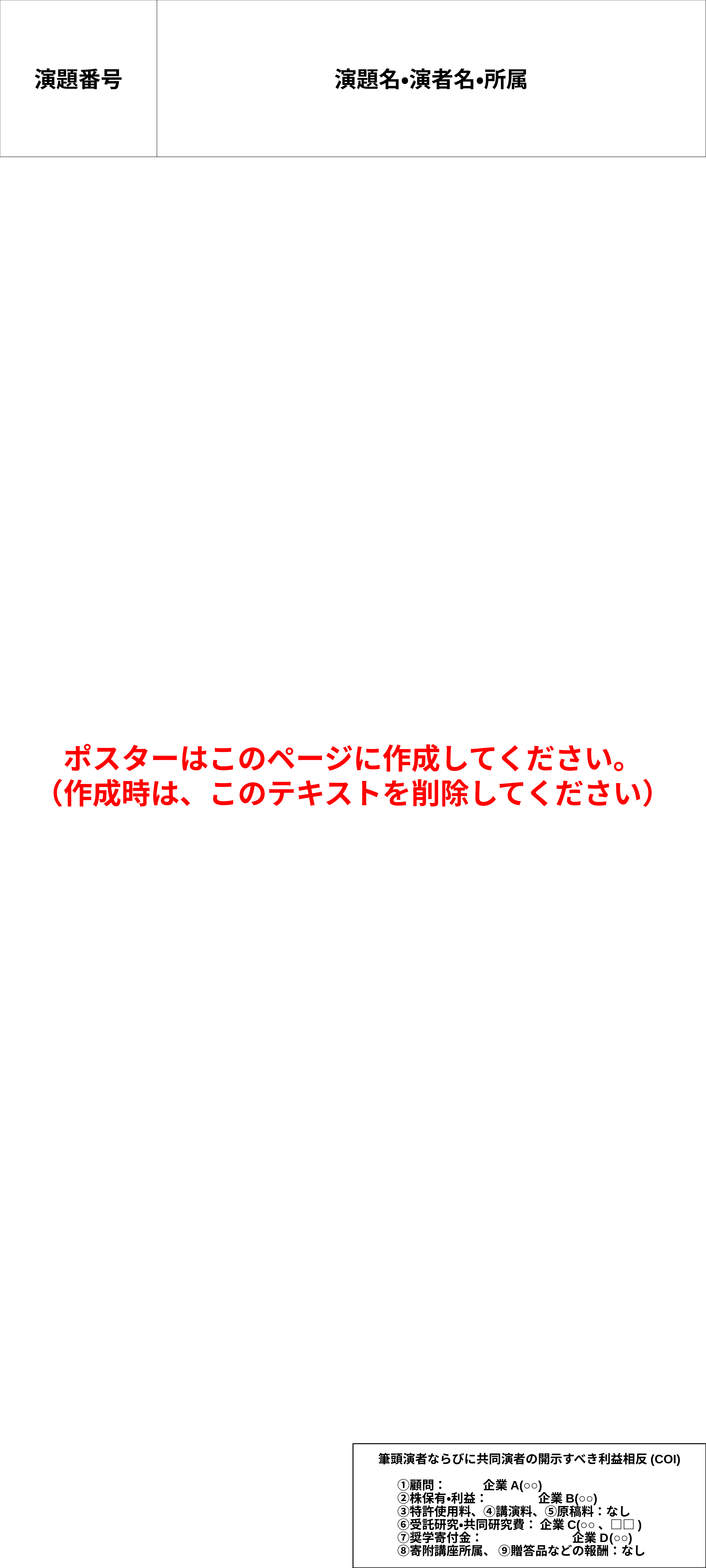

演題番号
演題名・演者名・所属
ポスターはこのページに作成してください。
（作成時は、このテキストを削除してください）
筆頭演者ならびに共同演者の開示すべき利益相反(COI)

　　①顧問：	　　 企業A(○○)
　　②株保有・利益：	　　 企業B(○○)
　　③特許使用料、④講演料、⑤原稿料：なし
　　⑥受託研究・共同研究費： 企業C(○○、□□)
　　⑦奨学寄付金：　　　　　　　 企業D (○○)
　　⑧寄附講座所属、 ⑨贈答品などの報酬：なし